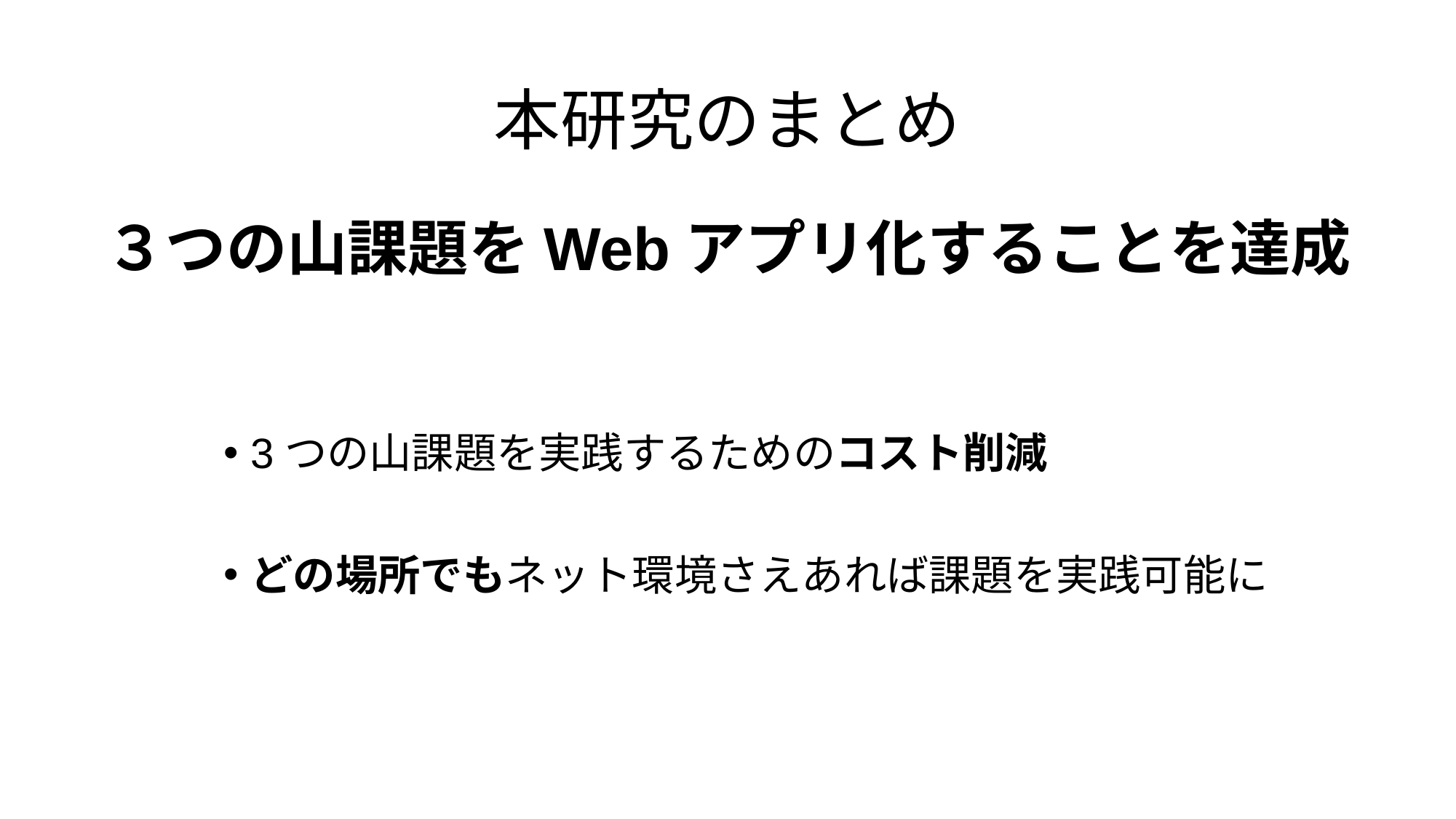

# 本研究のまとめ
３つの山課題をWebアプリ化することを達成

3つの山課題を実践するためのコスト削減

どの場所でもネット環境さえあれば課題を実践可能に